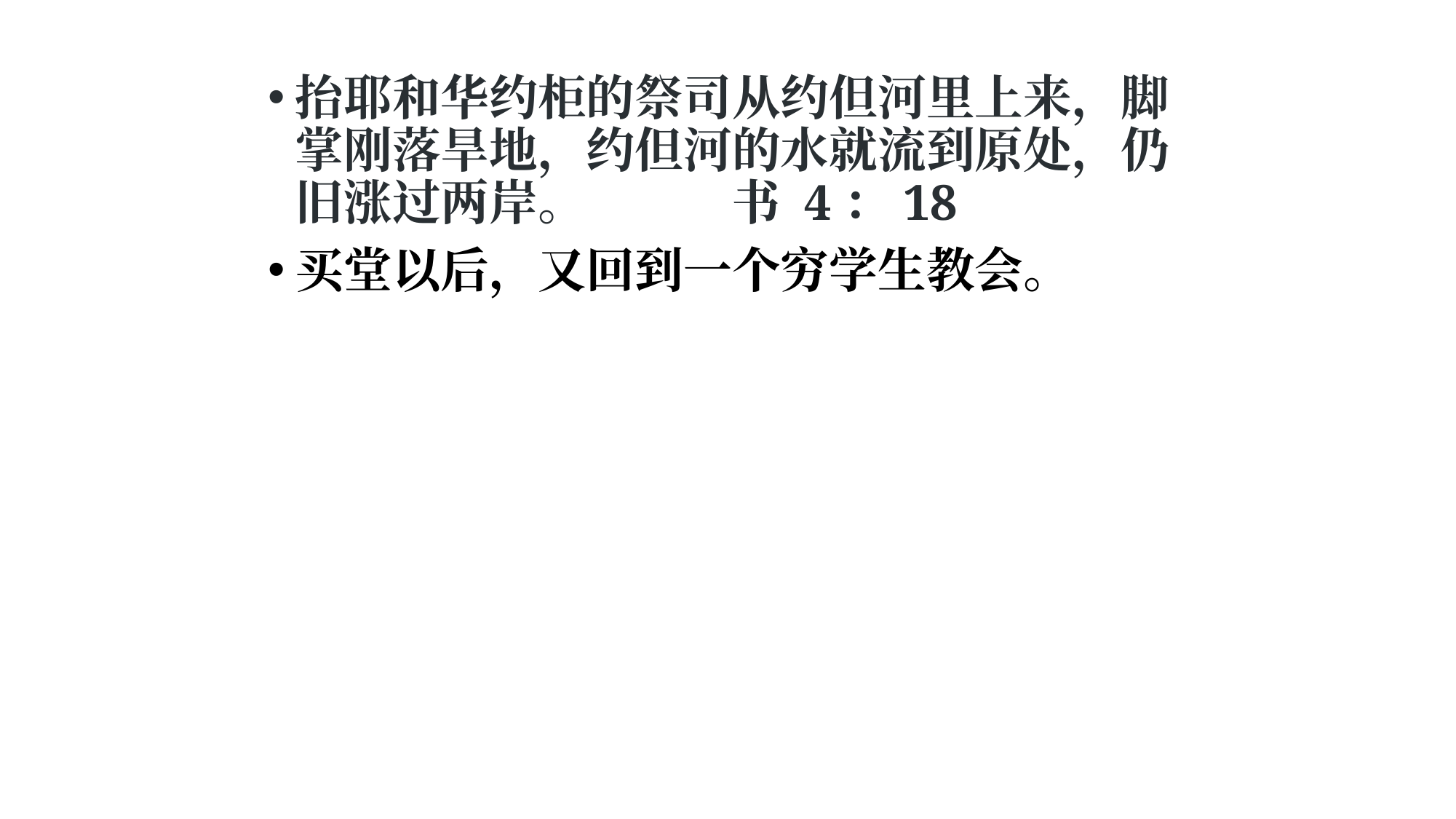

抬耶和华约柜的祭司从约但河里上来，脚掌刚落旱地，约但河的水就流到原处，仍旧涨过两岸。 		书 4：18
买堂以后，又回到一个穷学生教会。